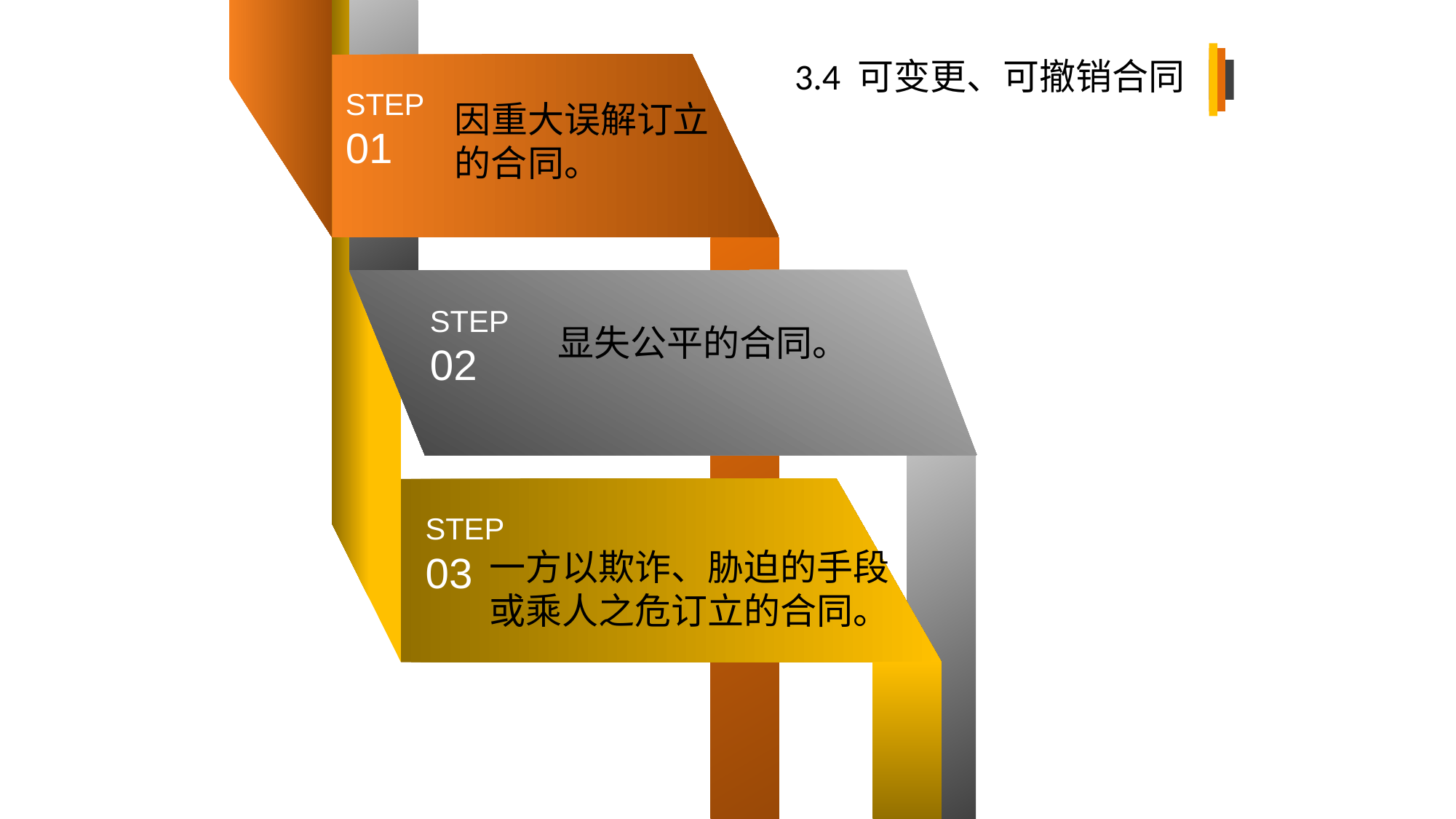

3.4 可变更、可撤销合同

STEP
01
因重大误解订立
的合同。

STEP
02

显失公平的合同。

STEP
03
一方以欺诈、胁迫的手段
或乘人之危订立的合同。